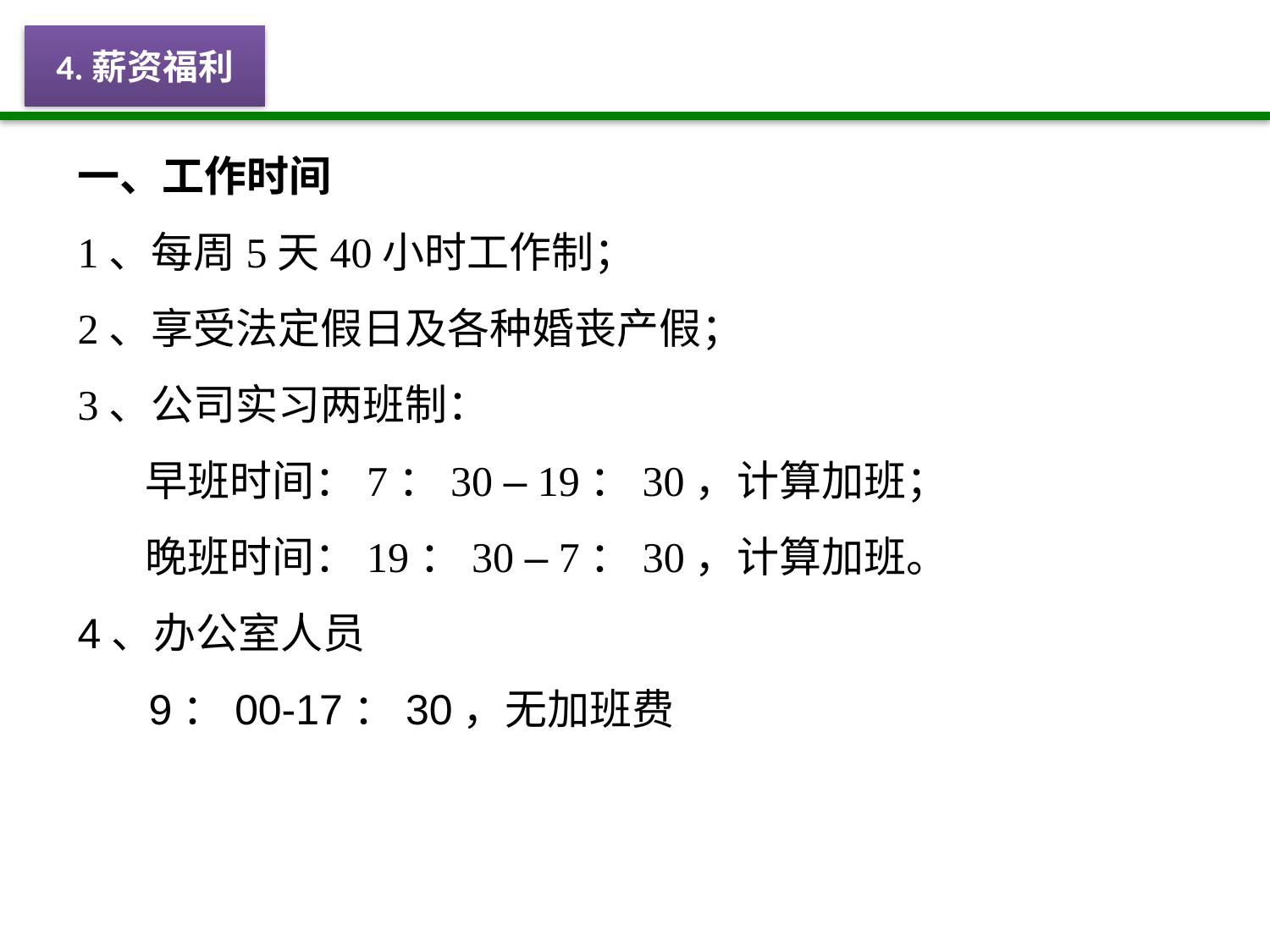

4.薪资福利
一、工作时间
1、每周5天40小时工作制；
2、享受法定假日及各种婚丧产假；
3、公司实习两班制：
      早班时间：7：30 – 19：30，计算加班；
      晚班时间：19：30 – 7：30，计算加班。
4、办公室人员
      9：00-17：30，无加班费